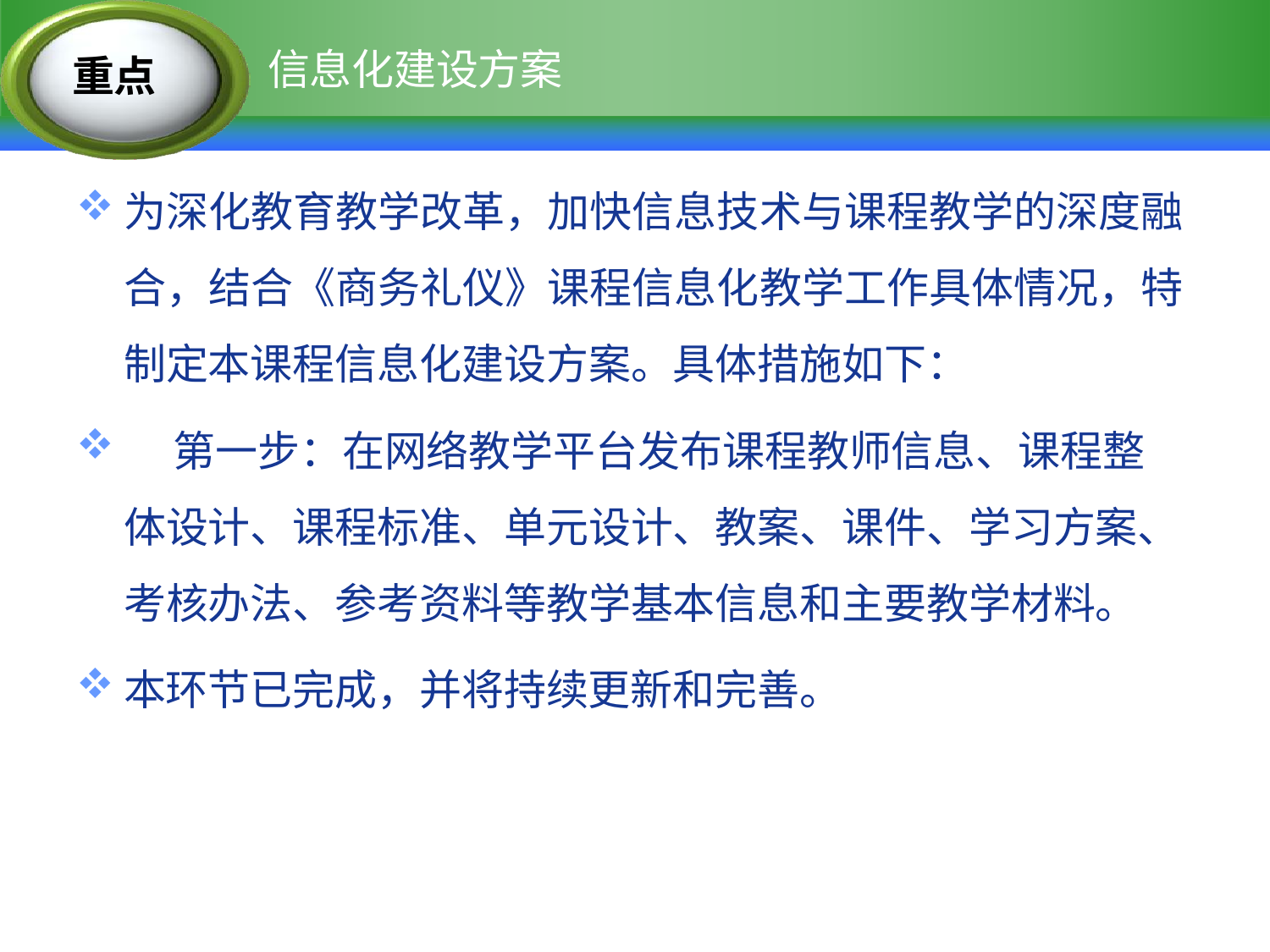

信息化建设方案
重点
为深化教育教学改革，加快信息技术与课程教学的深度融合，结合《商务礼仪》课程信息化教学工作具体情况，特制定本课程信息化建设方案。具体措施如下：
	第一步：在网络教学平台发布课程教师信息、课程整体设计、课程标准、单元设计、教案、课件、学习方案、考核办法、参考资料等教学基本信息和主要教学材料。
本环节已完成，并将持续更新和完善。